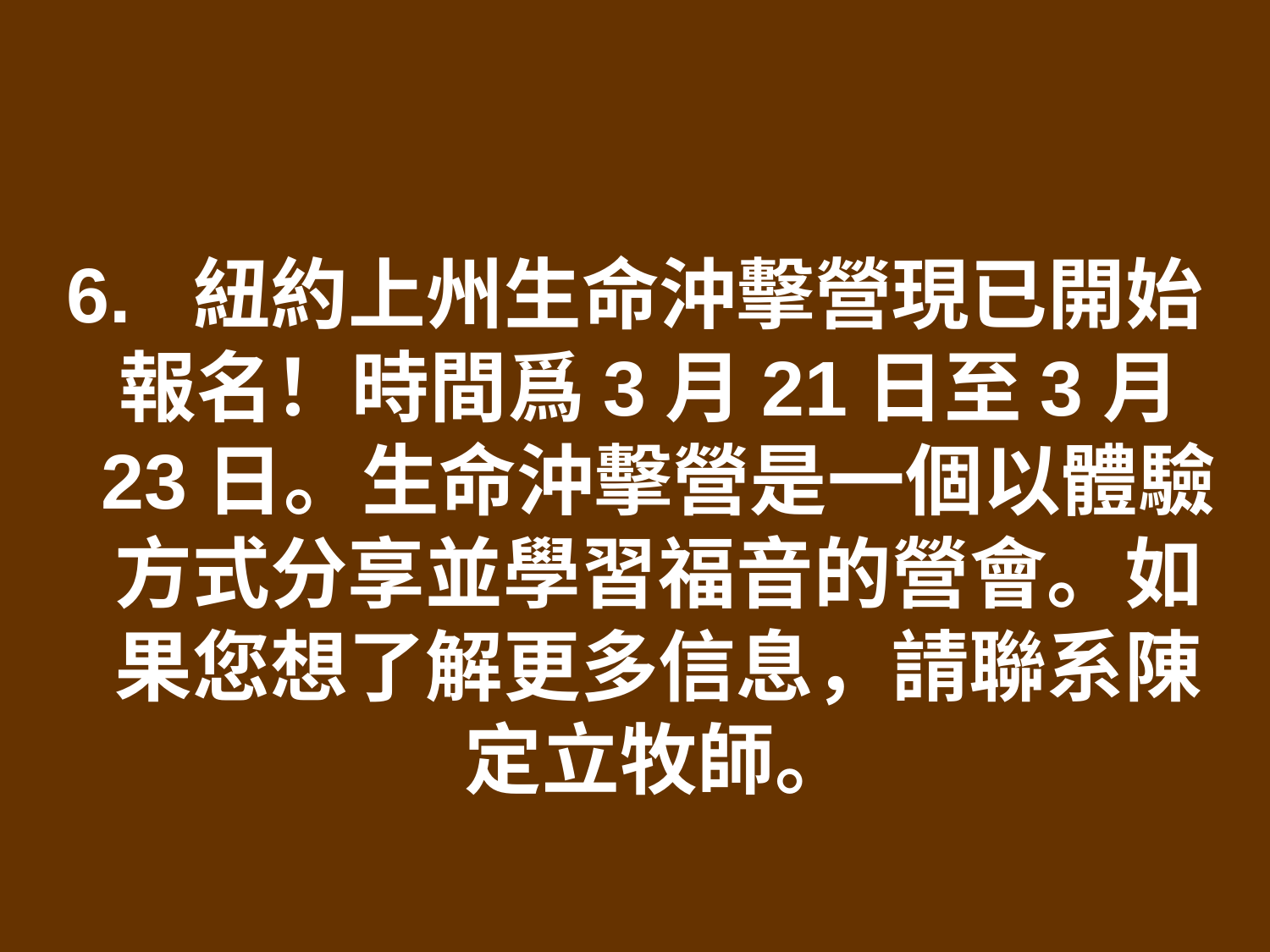

6.  紐約上州生命沖擊營現已開始報名！時間爲3月21日至3月23日。生命沖擊營是一個以體驗方式分享並學習福音的營會。如果您想了解更多信息，請聯系陳定立牧師。